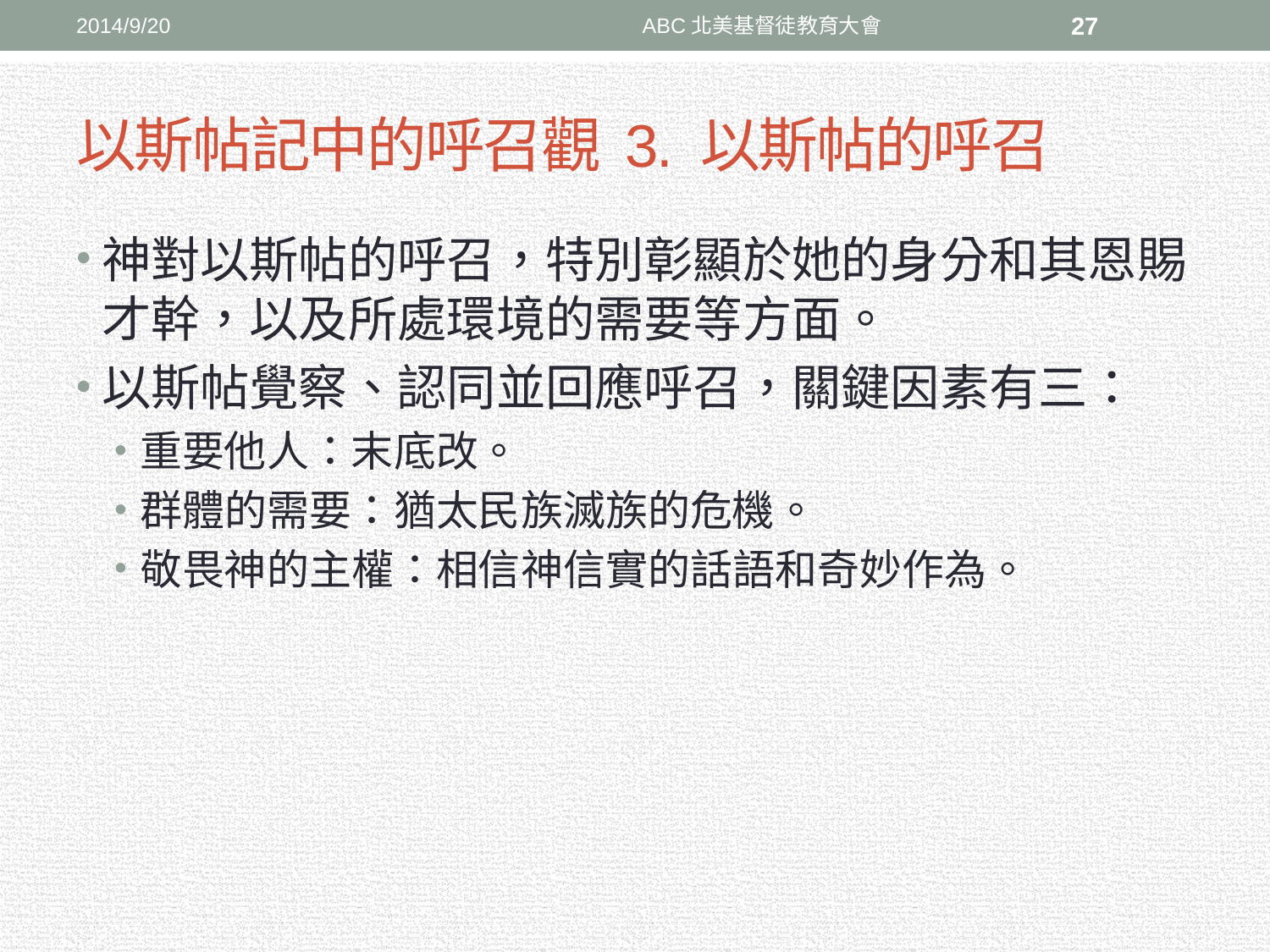

2014/9/20
ABC北美基督徒教育大會
27
# 以斯帖記中的呼召觀 3. 以斯帖的呼召
神對以斯帖的呼召，特別彰顯於她的身分和其恩賜才幹，以及所處環境的需要等方面。
以斯帖覺察、認同並回應呼召，關鍵因素有三：
重要他人：末底改。
群體的需要：猶太民族滅族的危機。
敬畏神的主權：相信神信實的話語和奇妙作為。